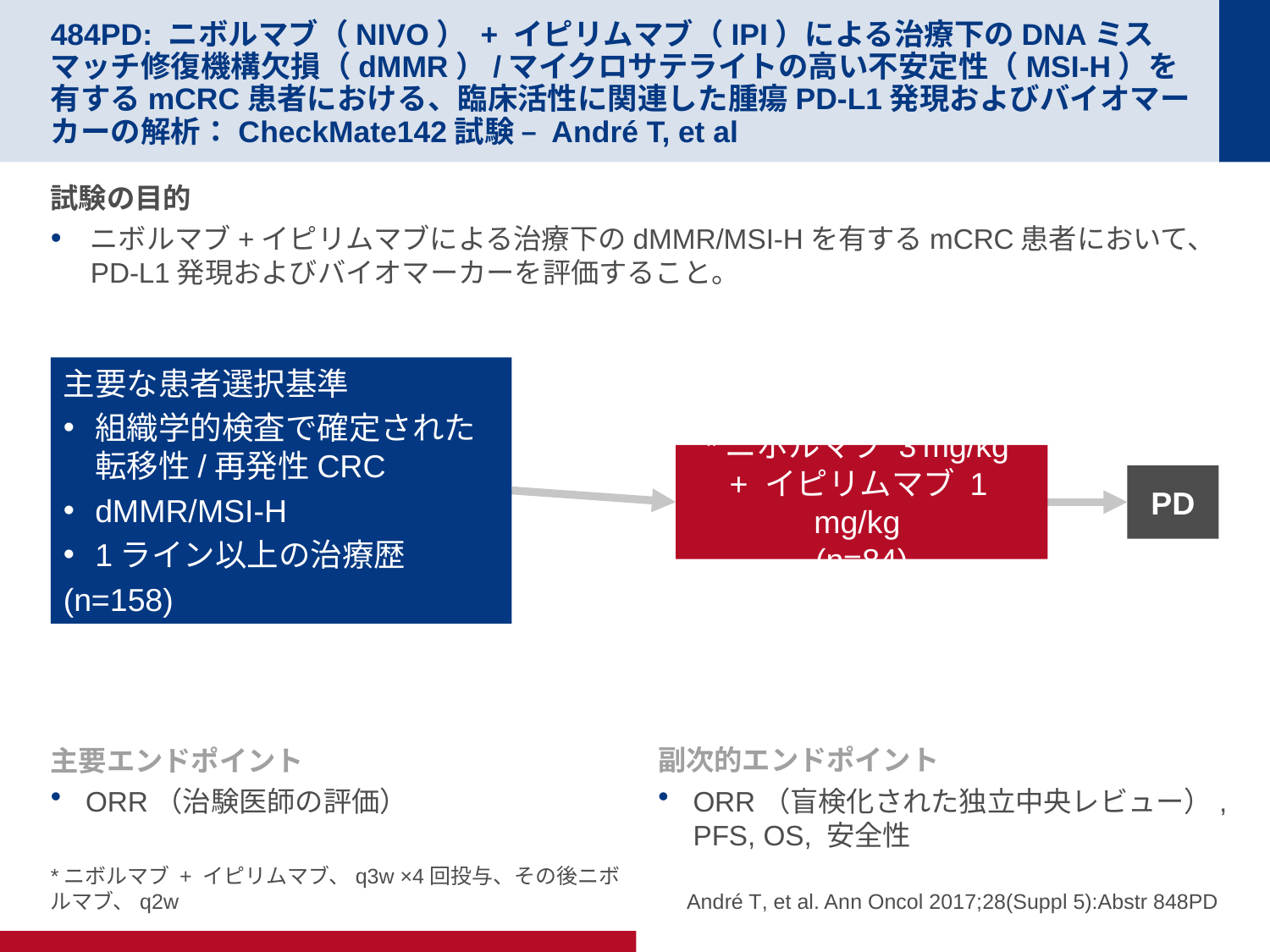

# 484PD: ニボルマブ（NIVO） + イピリムマブ（IPI）による治療下のDNAミスマッチ修復機構欠損（dMMR）/マイクロサテライトの高い不安定性（MSI-H）を有するmCRC患者における、臨床活性に関連した腫瘍PD-L1発現およびバイオマーカーの解析：CheckMate142試験 – André T, et al
試験の目的
ニボルマブ+イピリムマブによる治療下のdMMR/MSI-Hを有するmCRC患者において、PD-L1発現およびバイオマーカーを評価すること。

主要な患者選択基準
組織学的検査で確定された転移性/再発性CRC
dMMR/MSI-H
1ライン以上の治療歴
(n=158)
*ニボルマブ 3 mg/kg
+ イピリムマブ 1 mg/kg
(n=84)
PD
主要エンドポイント
ORR（治験医師の評価）
副次的エンドポイント
ORR（盲検化された独立中央レビュー）,
PFS, OS, 安全性
*ニボルマブ + イピリムマブ、q3w ×4回投与、その後ニボルマブ、q2w
André T, et al. Ann Oncol 2017;28(Suppl 5):Abstr 848PD